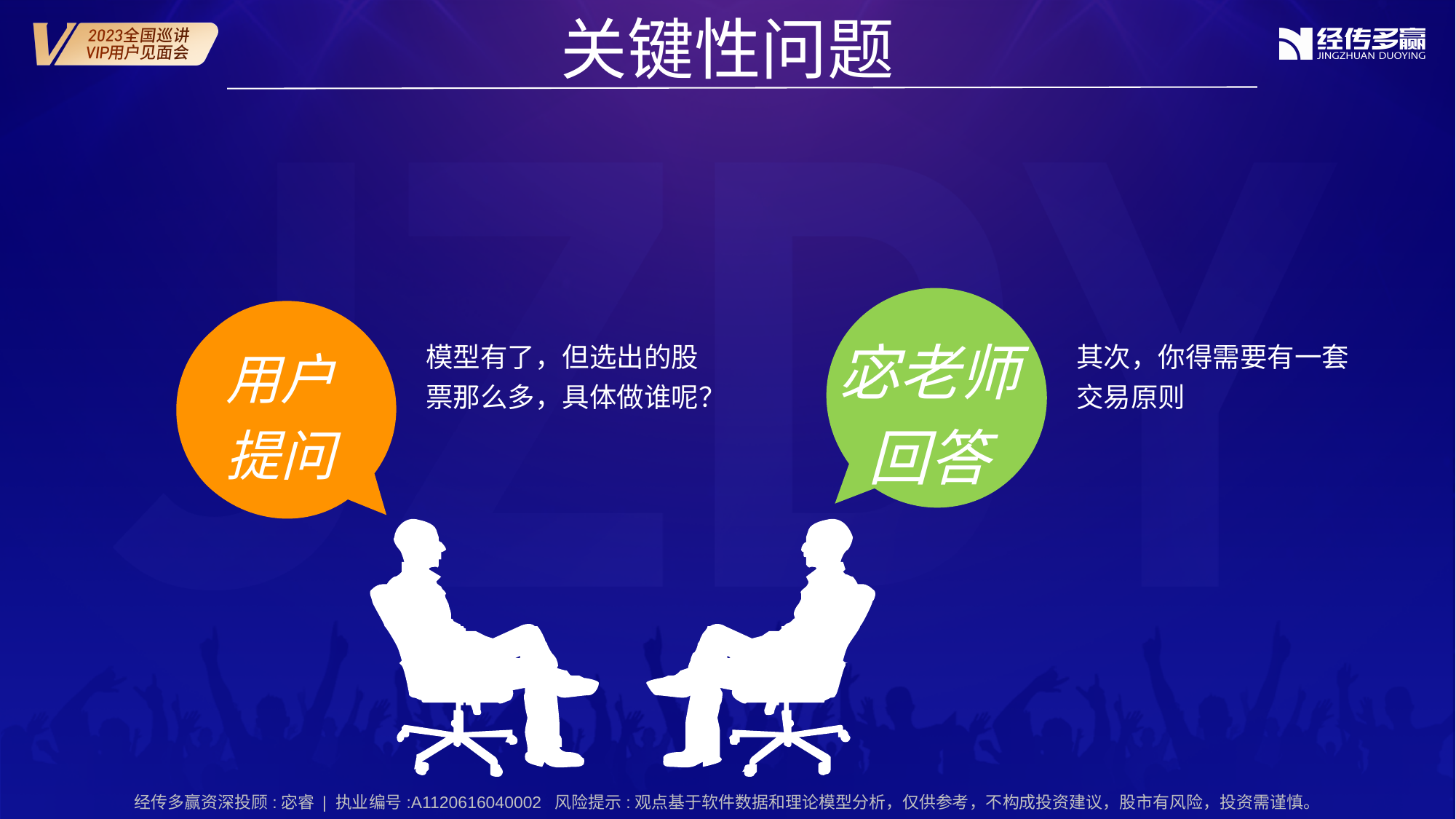

关键性问题

宓老师
回答

用户
提问
模型有了，但选出的股票那么多，具体做谁呢？
其次，你得需要有一套交易原则